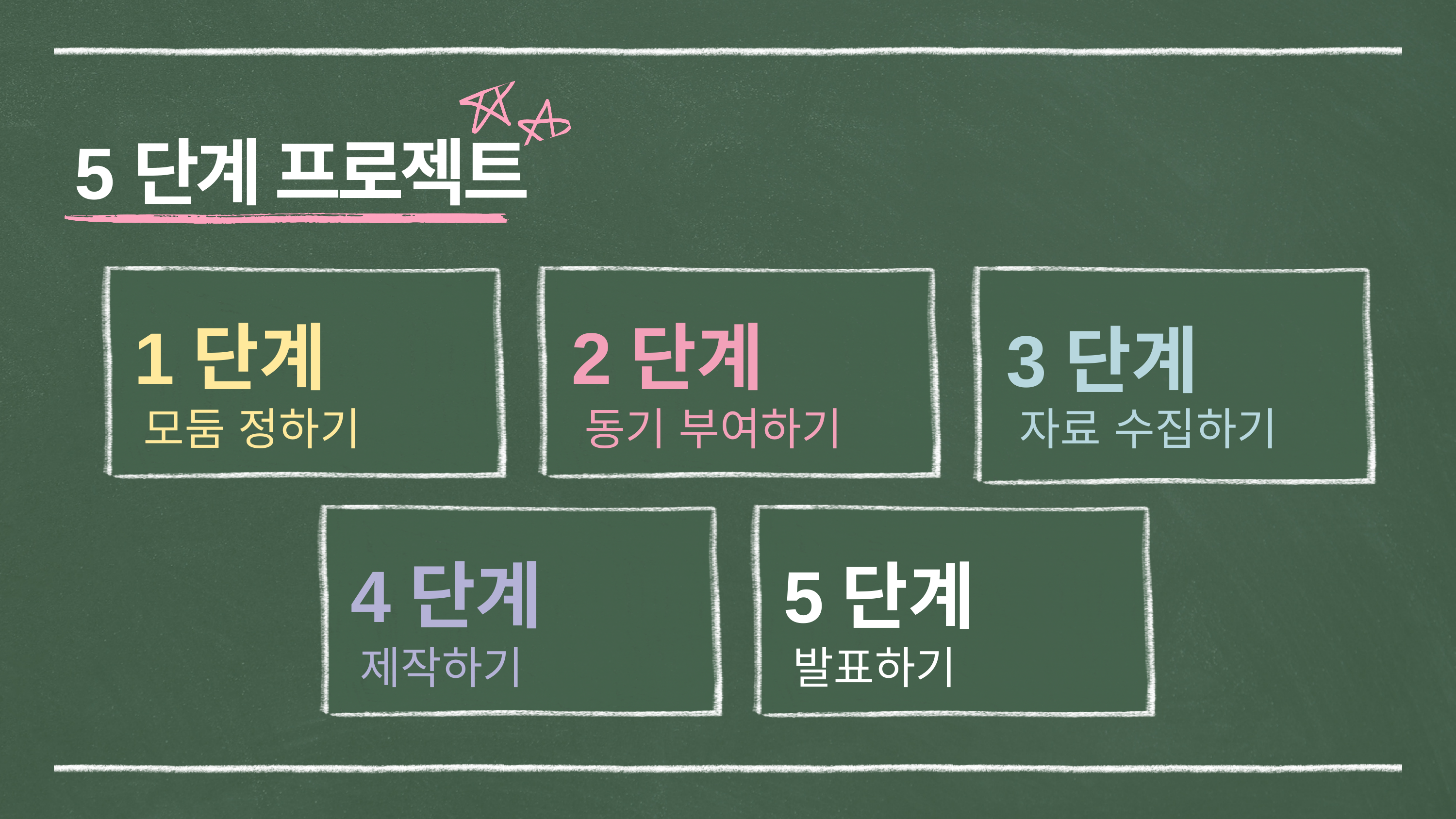

5단계 프로젝트

3단계
자료 수집하기

1단계
모둠 정하기

2단계
동기 부여하기

4단계
제작하기

5단계
발표하기